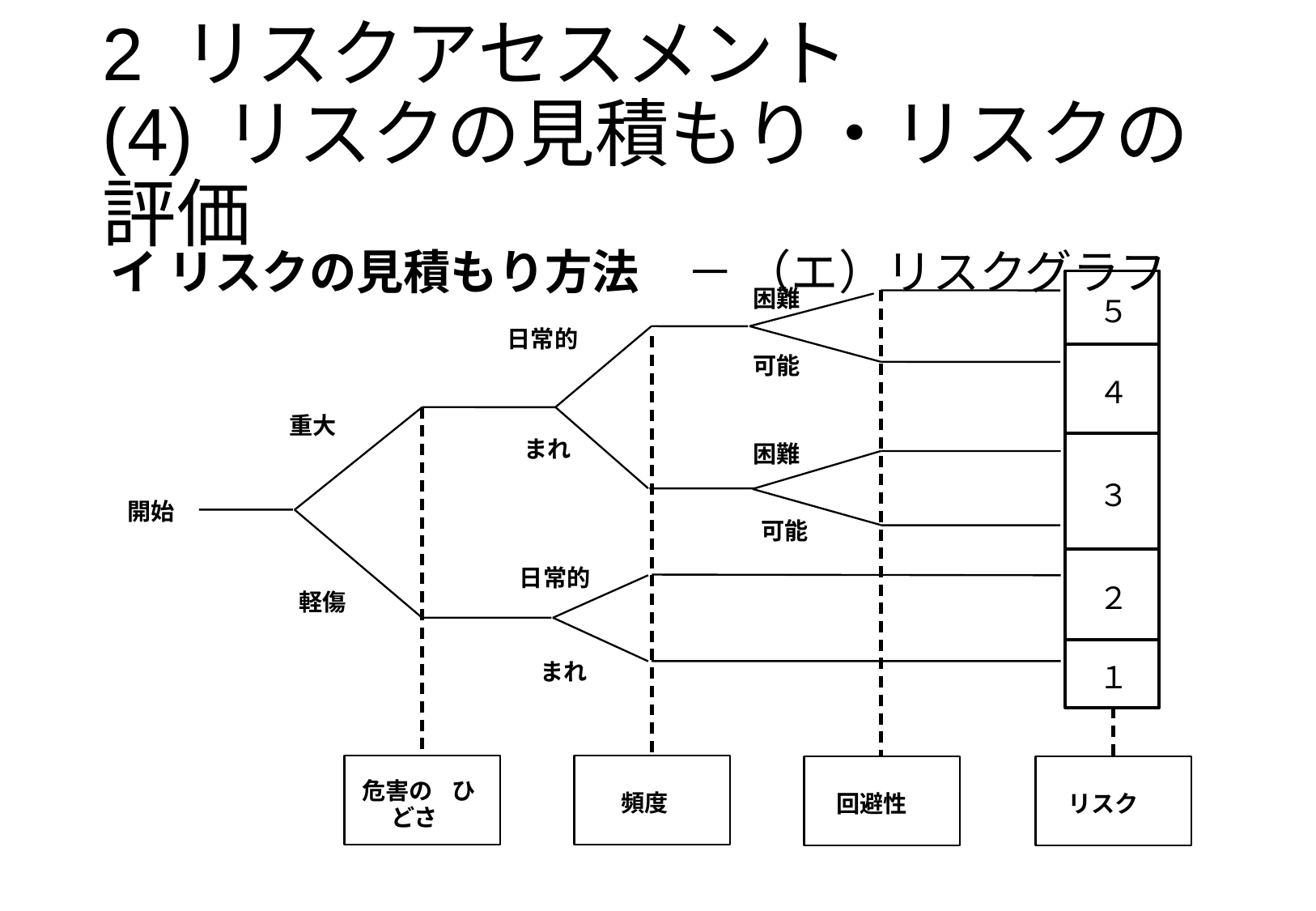

# 2 リスクアセスメント (4)	リスクの見積もり・リスクの評価
イ リスクの見積もり方法　－ （エ）リスクグラフ

困難

５

日常的

可能

４

重大

まれ
困難

３

開始

可能

日常的

２
軽傷

まれ
１

危害の
ひ
頻度
回避性
リスク
どさ